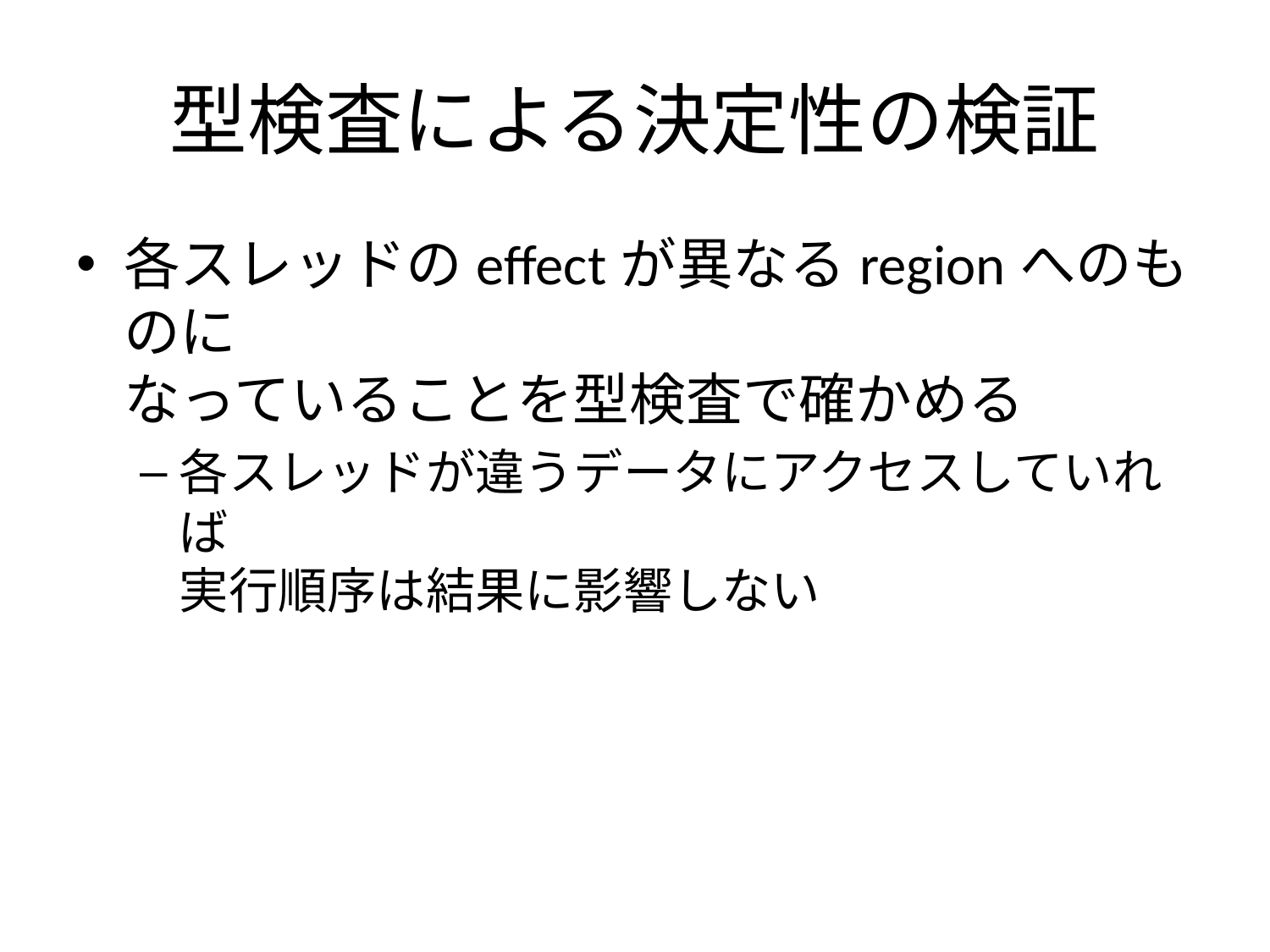

# 型検査による決定性の検証
各スレッドのeffectが異なるregionへのものに
なっていることを型検査で確かめる
各スレッドが違うデータにアクセスしていれば
実行順序は結果に影響しない